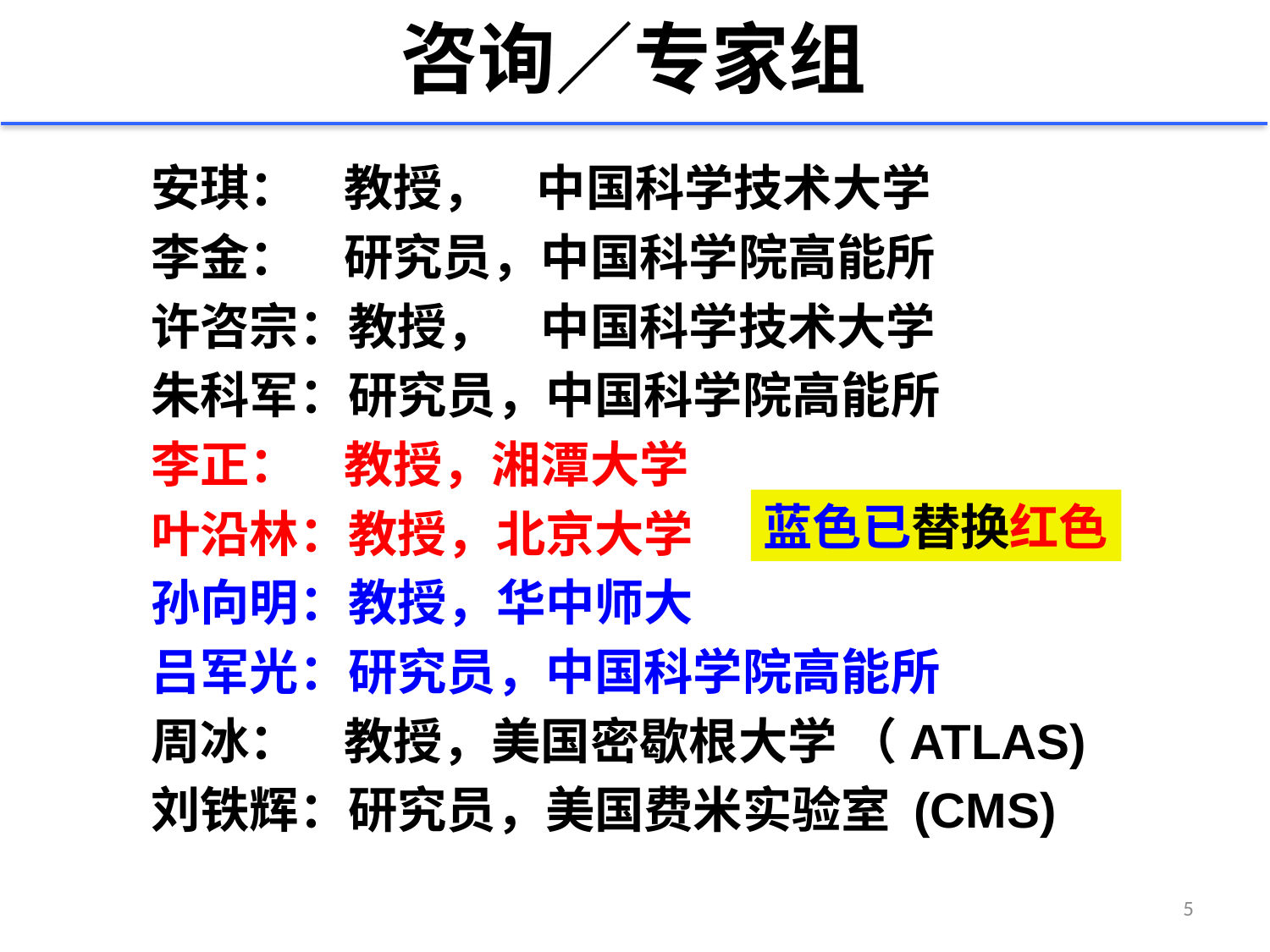

# 咨询／专家组
安琪：    教授，    中国科学技术大学
李金：    研究员，中国科学院高能所
许咨宗：教授，    中国科学技术大学
朱科军：研究员，中国科学院高能所
李正：    教授，湘潭大学
叶沿林：教授，北京大学
孙向明：教授，华中师大
吕军光：研究员，中国科学院高能所
周冰：    教授，美国密歇根大学 （ATLAS)
刘铁辉：研究员，美国费米实验室 (CMS)
蓝色已替换红色
5